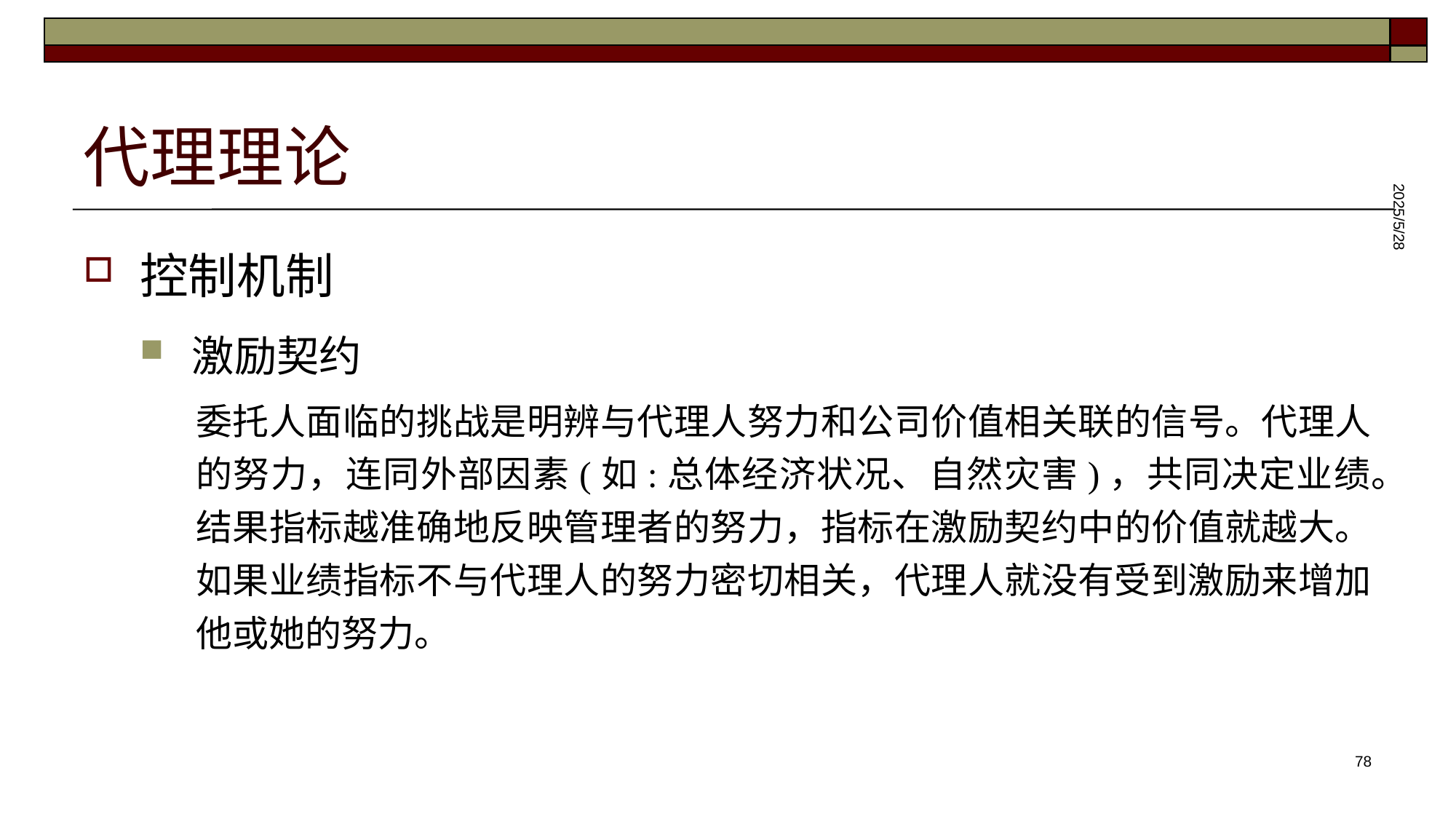

# 代理理论
控制机制
激励契约
委托人面临的挑战是明辨与代理人努力和公司价值相关联的信号。代理人的努力，连同外部因素(如:总体经济状况、自然灾害)，共同决定业绩。结果指标越准确地反映管理者的努力，指标在激励契约中的价值就越大。如果业绩指标不与代理人的努力密切相关，代理人就没有受到激励来增加他或她的努力。

2025/5/28
78